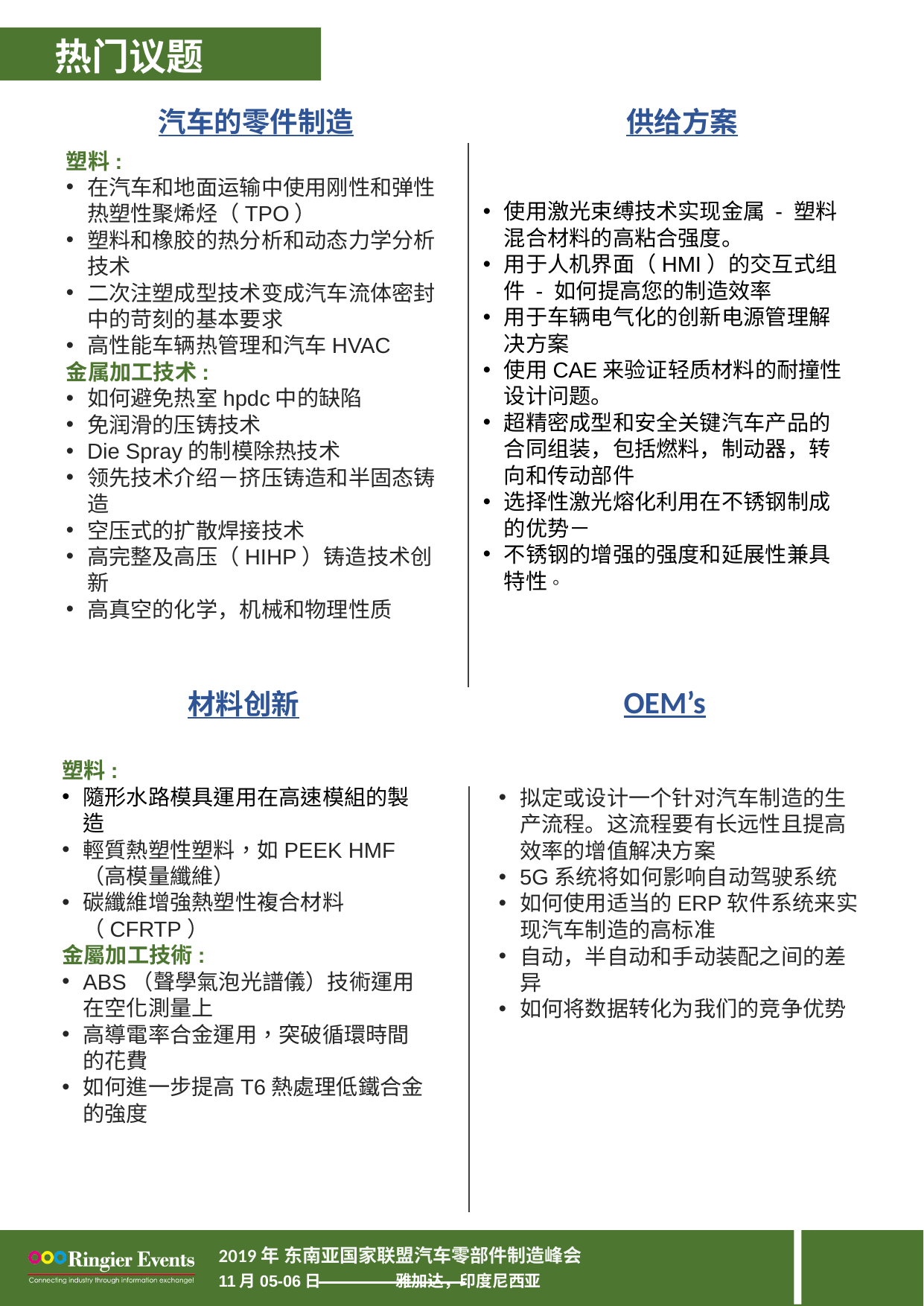

热门议题
塑料:
在汽车和地面运输中使用刚性和弹性热塑性聚烯烃（TPO）
塑料和橡胶的热分析和动态力学分析技术
二次注塑成型技术变成汽车流体密封中的苛刻的基本要求
高性能车辆热管理和汽车HVAC
金属加工技术:
如何避免热室hpdc中的缺陷
免润滑的压铸技术
Die Spray的制模除热技术
领先技术介绍－挤压铸造和半固态铸造
空压式的扩散焊接技术
高完整及高压（HIHP）铸造技术创新
高真空的化学，机械和物理性质
汽车的零件制造
供给方案
使用激光束缚技术实现金属 - 塑料混合材料的高粘合强度。
用于人机界面（HMI）的交互式组件 - 如何提高您的制造效率
用于车辆电气化的创新电源管理解决方案
使用CAE来验证轻质材料的耐撞性设计问题。
超精密成型和安全关键汽车产品的合同组装，包括燃料，制动器，转向和传动部件
选择性激光熔化利用在不锈钢制成的优势－
不锈钢的增强的强度和延展性兼具特性。
拟定或设计一个针对汽车制造的生产流程。这流程要有长远性且提高效率的增值解决方案
5G系统将如何影响自动驾驶系统
如何使用适当的ERP软件系统来实现汽车制造的高标准
自动，半自动和手动装配之间的差异
如何将数据转化为我们的竞争优势
材料创新
OEM’s
塑料:
隨形水路模具運用在高速模組的製造
輕質熱塑性塑料，如PEEK HMF（高模量纖維）
碳纖維增強熱塑性複合材料（CFRTP）
金屬加工技術:
ABS（聲學氣泡光譜儀）技術運用在空化測量上
高導電率合金運用，突破循環時間的花費
如何進一步提高T6熱處理低鐵合金的強度